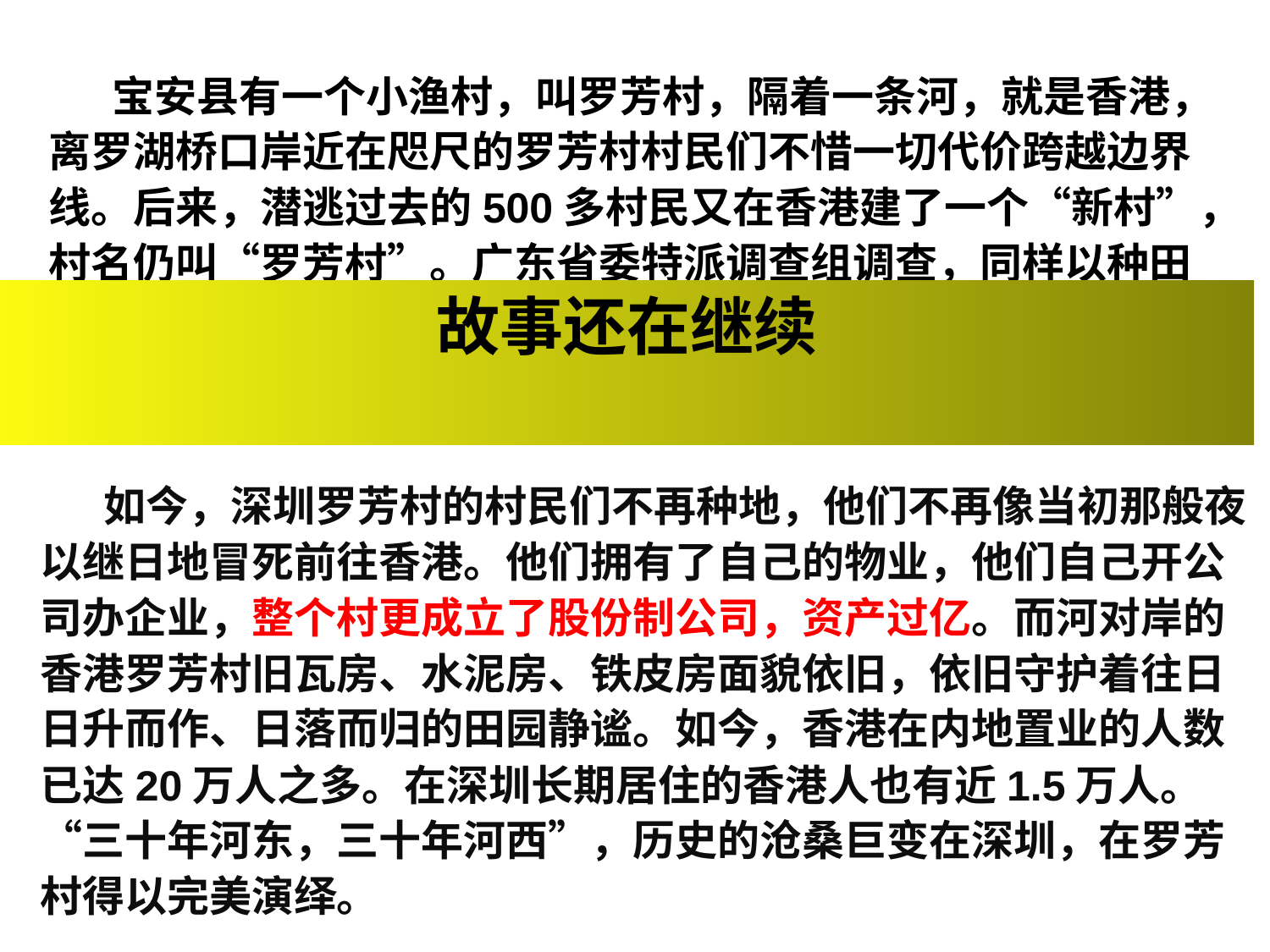

宝安县有一个小渔村，叫罗芳村，隔着一条河，就是香港，离罗湖桥口岸近在咫尺的罗芳村村民们不惜一切代价跨越边界线。后来，潜逃过去的500多村民又在香港建了一个“新村”，村名仍叫“罗芳村”。广东省委特派调查组调查，同样以种田为业，深圳河北岸的罗芳村农民人均年收入仅134元，而河南岸的香港罗芳村农民人均年收入则高达13000元。
授课的过程及技巧
讲师的角色概述
成人的学习特点
异常情况的处理

故事还在继续

       如今，深圳罗芳村的村民们不再种地，他们不再像当初那般夜以继日地冒死前往香港。他们拥有了自己的物业，他们自己开公司办企业，整个村更成立了股份制公司，资产过亿。而河对岸的香港罗芳村旧瓦房、水泥房、铁皮房面貌依旧，依旧守护着往日日升而作、日落而归的田园静谧。如今，香港在内地置业的人数已达20万人之多。在深圳长期居住的香港人也有近1.5万人。“三十年河东，三十年河西”，历史的沧桑巨变在深圳，在罗芳村得以完美演绎。